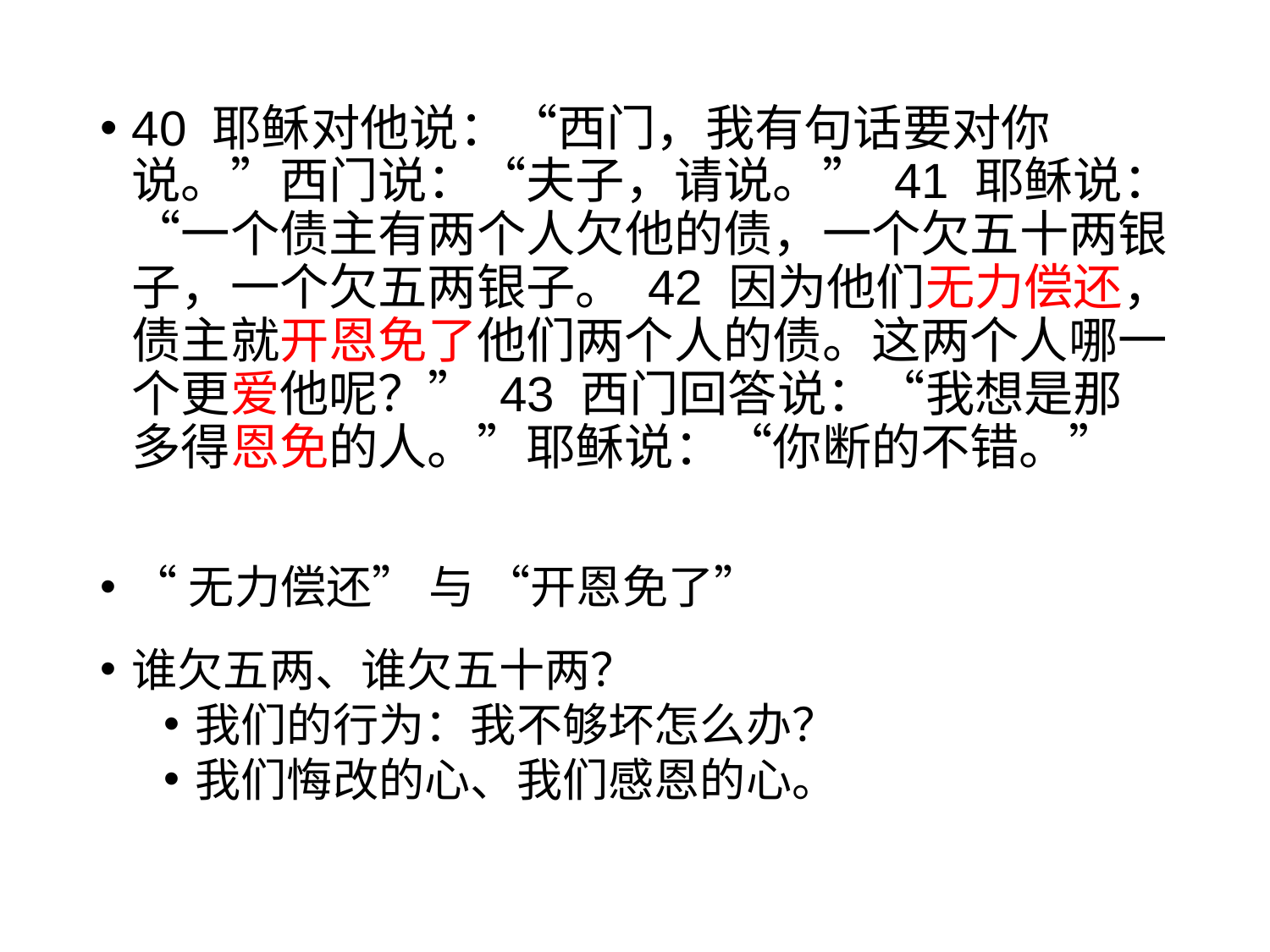

40 耶稣对他说：“西门，我有句话要对你说。”西门说：“夫子，请说。” 41 耶稣说：“一个债主有两个人欠他的债，一个欠五十两银子，一个欠五两银子。 42 因为他们无力偿还，债主就开恩免了他们两个人的债。这两个人哪一个更爱他呢？” 43 西门回答说：“我想是那多得恩免的人。”耶稣说：“你断的不错。”

“无力偿还” 与 “开恩免了”
谁欠五两、谁欠五十两？
我们的行为：我不够坏怎么办？
我们悔改的心、我们感恩的心。